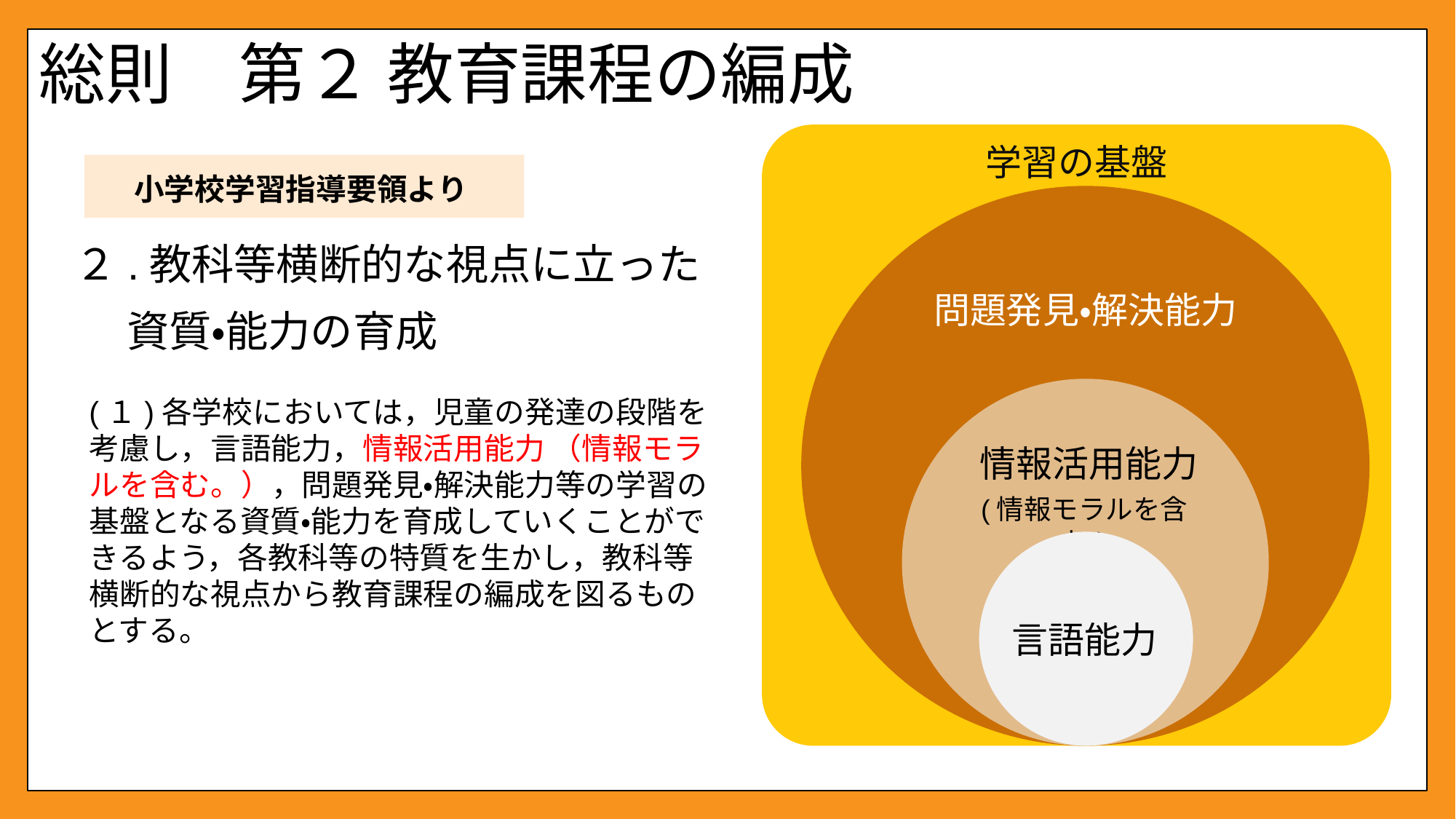

# 総則　第２ 教育課程の編成
学習の基盤

小学校学習指導要領より

問題発見・解決能力
２.教科等横断的な視点に立った
　 資質・能力の育成

情報活用能力
(情報モラルを含む)
(１)各学校においては，児童の発達の段階を考慮し，言語能力，情報活用能力 （情報モラルを含む。），問題発見・解決能力等の学習の基盤となる資質・能力を育成していくことができるよう，各教科等の特質を生かし，教科等横断的な視点から教育課程の編成を図るものとする。

言語能力